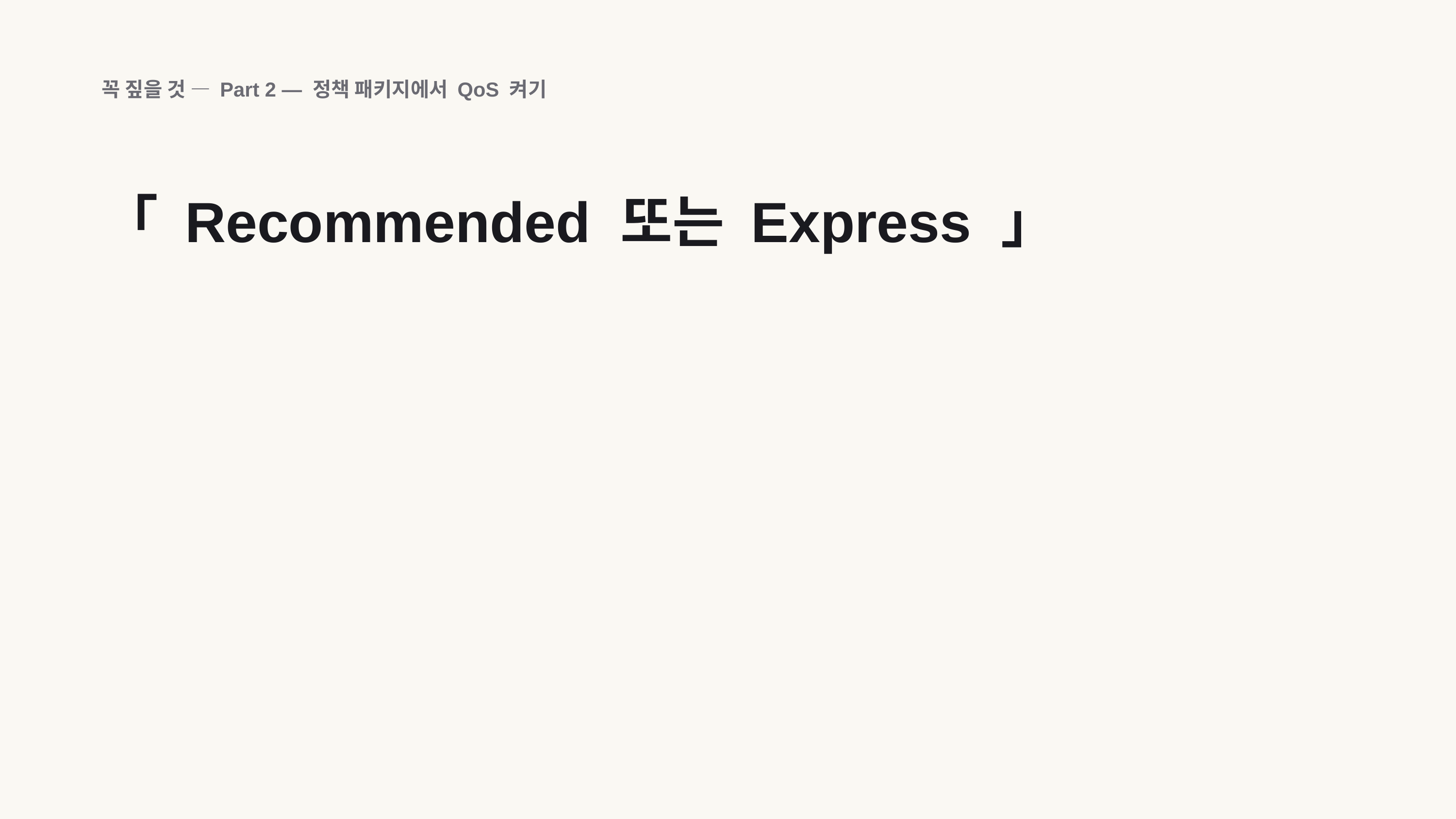

꼭 짚을 것 — Part 2 — 정책 패키지에서 QoS 켜기
「 Recommended 또는 Express 」